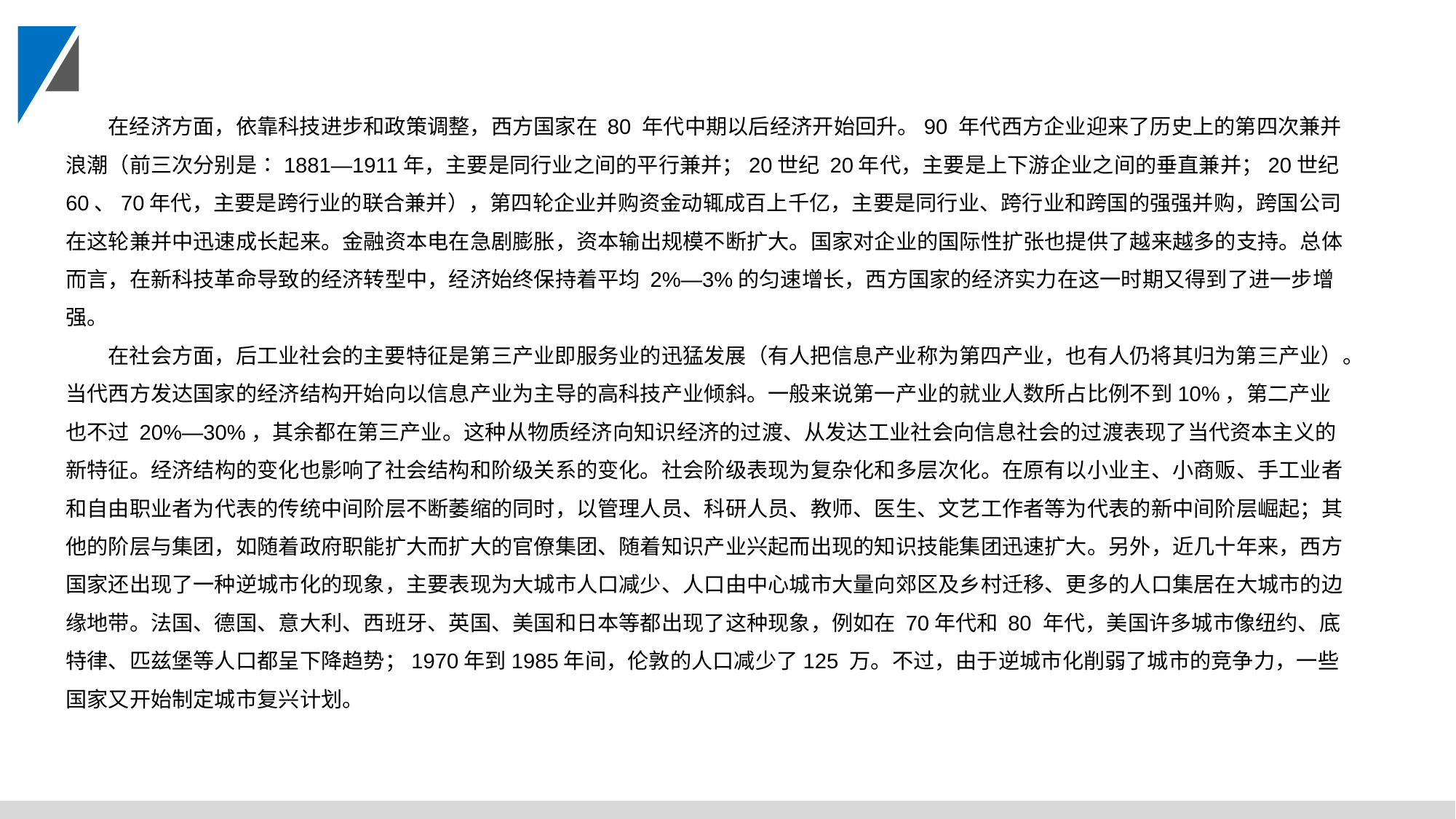

在经济方面，依靠科技进步和政策调整，西方国家在 80 年代中期以后经济开始回升。90 年代西方企业迎来了历史上的第四次兼并浪潮（前三次分别是∶1881—1911年，主要是同行业之间的平行兼并；20世纪 20年代，主要是上下游企业之间的垂直兼并；20世纪 60、70年代，主要是跨行业的联合兼并），第四轮企业并购资金动辄成百上千亿，主要是同行业、跨行业和跨国的强强并购，跨国公司在这轮兼并中迅速成长起来。金融资本电在急剧膨胀，资本输出规模不断扩大。国家对企业的国际性扩张也提供了越来越多的支持。总体而言，在新科技革命导致的经济转型中，经济始终保持着平均 2%—3%的匀速增长，西方国家的经济实力在这一时期又得到了进一步增强。
在社会方面，后工业社会的主要特征是第三产业即服务业的迅猛发展（有人把信息产业称为第四产业，也有人仍将其归为第三产业）。当代西方发达国家的经济结构开始向以信息产业为主导的高科技产业倾斜。一般来说第一产业的就业人数所占比例不到10%，第二产业也不过 20%—30%，其余都在第三产业。这种从物质经济向知识经济的过渡、从发达工业社会向信息社会的过渡表现了当代资本主义的新特征。经济结构的变化也影响了社会结构和阶级关系的变化。社会阶级表现为复杂化和多层次化。在原有以小业主、小商贩、手工业者和自由职业者为代表的传统中间阶层不断萎缩的同时，以管理人员、科研人员、教师、医生、文艺工作者等为代表的新中间阶层崛起；其他的阶层与集团，如随着政府职能扩大而扩大的官僚集团、随着知识产业兴起而出现的知识技能集团迅速扩大。另外，近几十年来，西方国家还出现了一种逆城市化的现象，主要表现为大城市人口减少、人口由中心城市大量向郊区及乡村迁移、更多的人口集居在大城市的边缘地带。法国、德国、意大利、西班牙、英国、美国和日本等都出现了这种现象，例如在 70年代和 80 年代，美国许多城市像纽约、底特律、匹兹堡等人口都呈下降趋势；1970年到1985年间，伦敦的人口减少了125 万。不过，由于逆城市化削弱了城市的竞争力，一些国家又开始制定城市复兴计划。